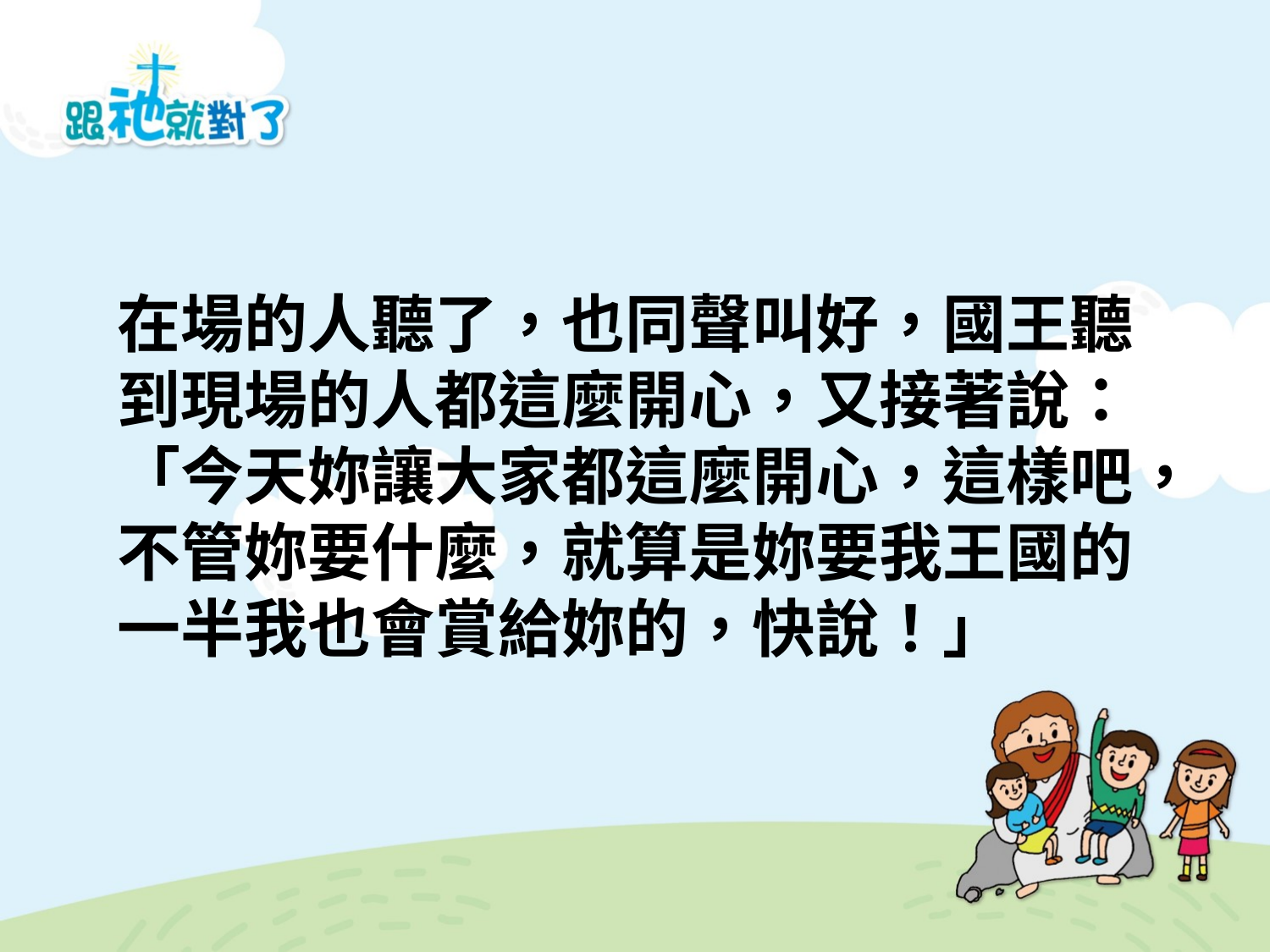

在場的人聽了，也同聲叫好，國王聽到現場的人都這麼開心，又接著說：「今天妳讓大家都這麼開心，這樣吧，不管妳要什麼，就算是妳要我王國的一半我也會賞給妳的，快說！」